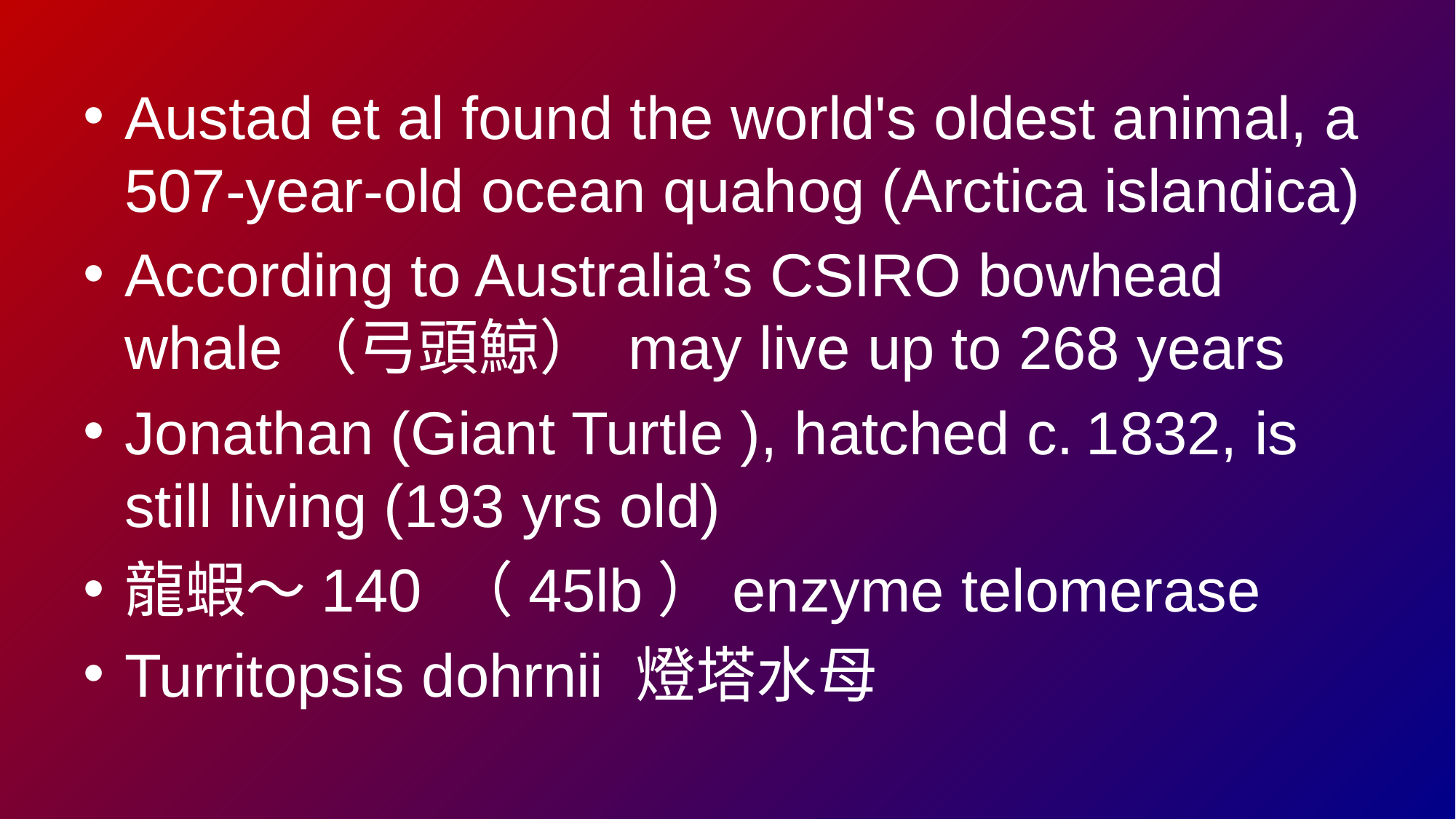

#
Austad et al found the world's oldest animal, a 507-year-old ocean quahog (Arctica islandica)
According to Australia’s CSIRO bowhead whale（弓頭鯨） may live up to 268 years
Jonathan (Giant Turtle ), hatched c. 1832, is still living (193 yrs old)
龍蝦～140 （45lb）enzyme telomerase
Turritopsis dohrnii 燈塔水母